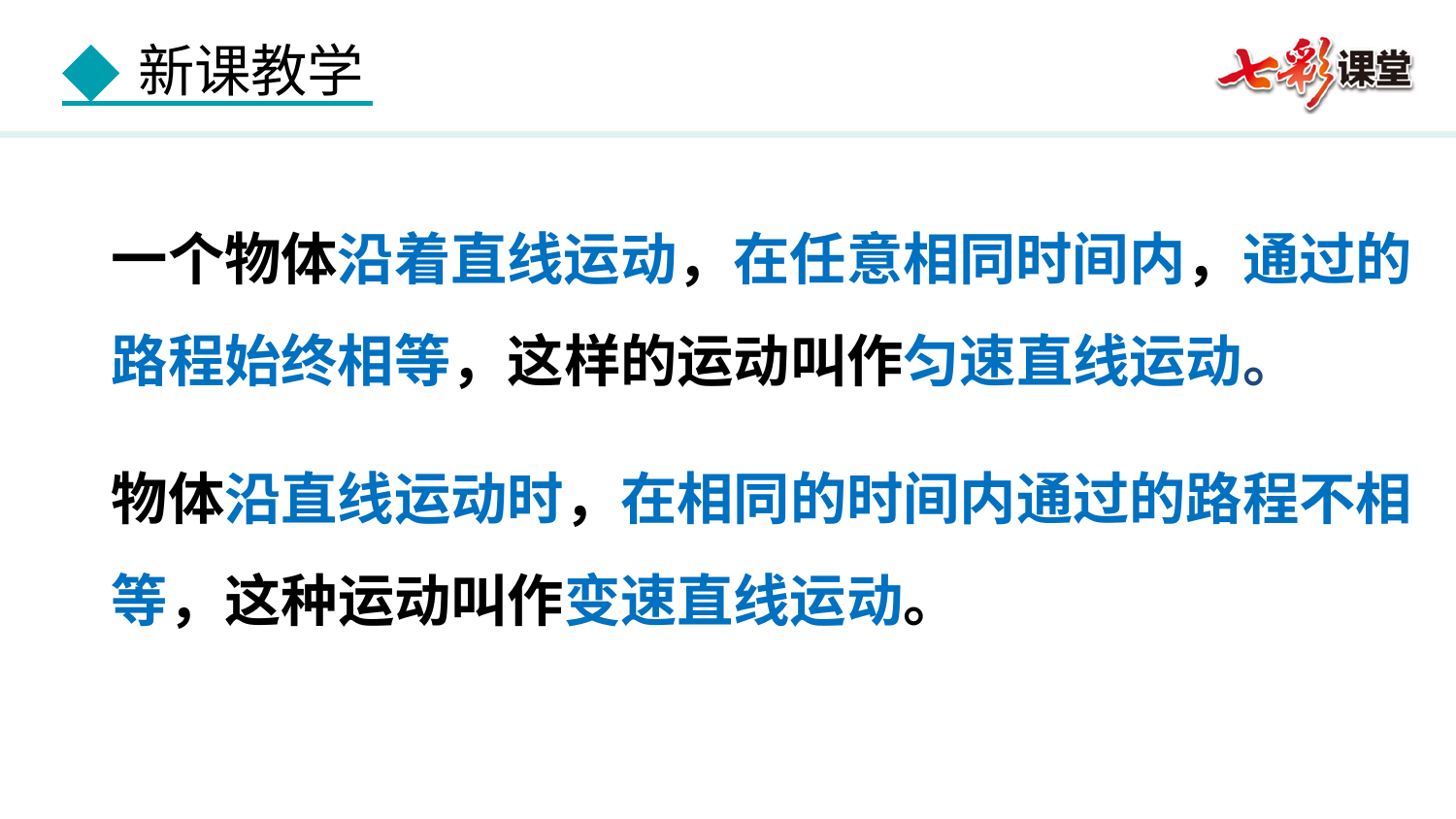

一个物体沿着直线运动，在任意相同时间内，通过的路程始终相等，这样的运动叫作匀速直线运动。
物体沿直线运动时，在相同的时间内通过的路程不相等，这种运动叫作变速直线运动。